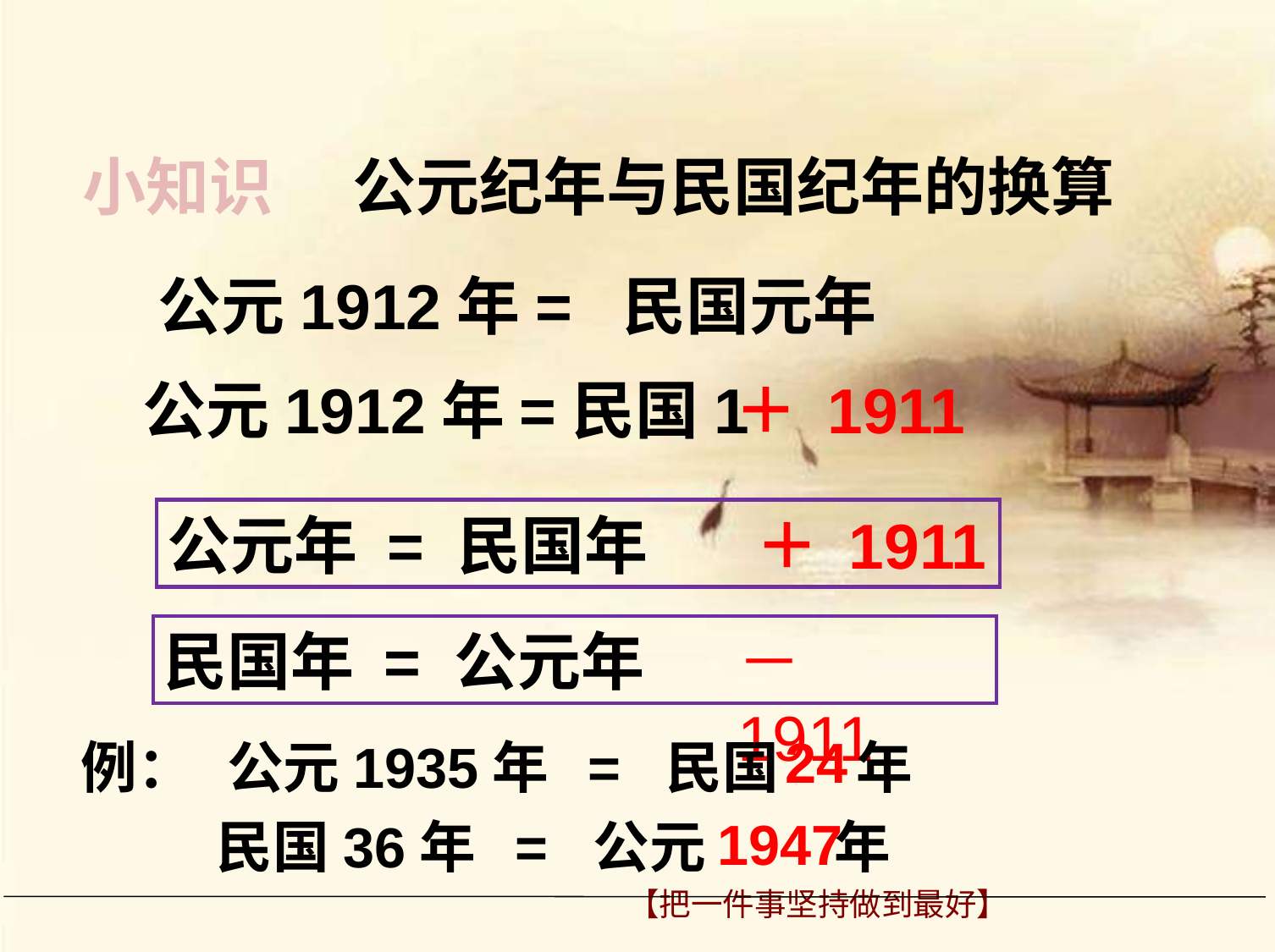

公元纪年与民国纪年的换算
小知识
公元1912年=  民国元年
公元1912年=民国1
＋ 1911
公元年 = 民国年
＋ 1911
民国年 = 公元年
－ 1911
24
例：
公元1935年  =  民国      年
1947
民国36年  =  公元          年
                                                    【把一件事坚持做到最好】